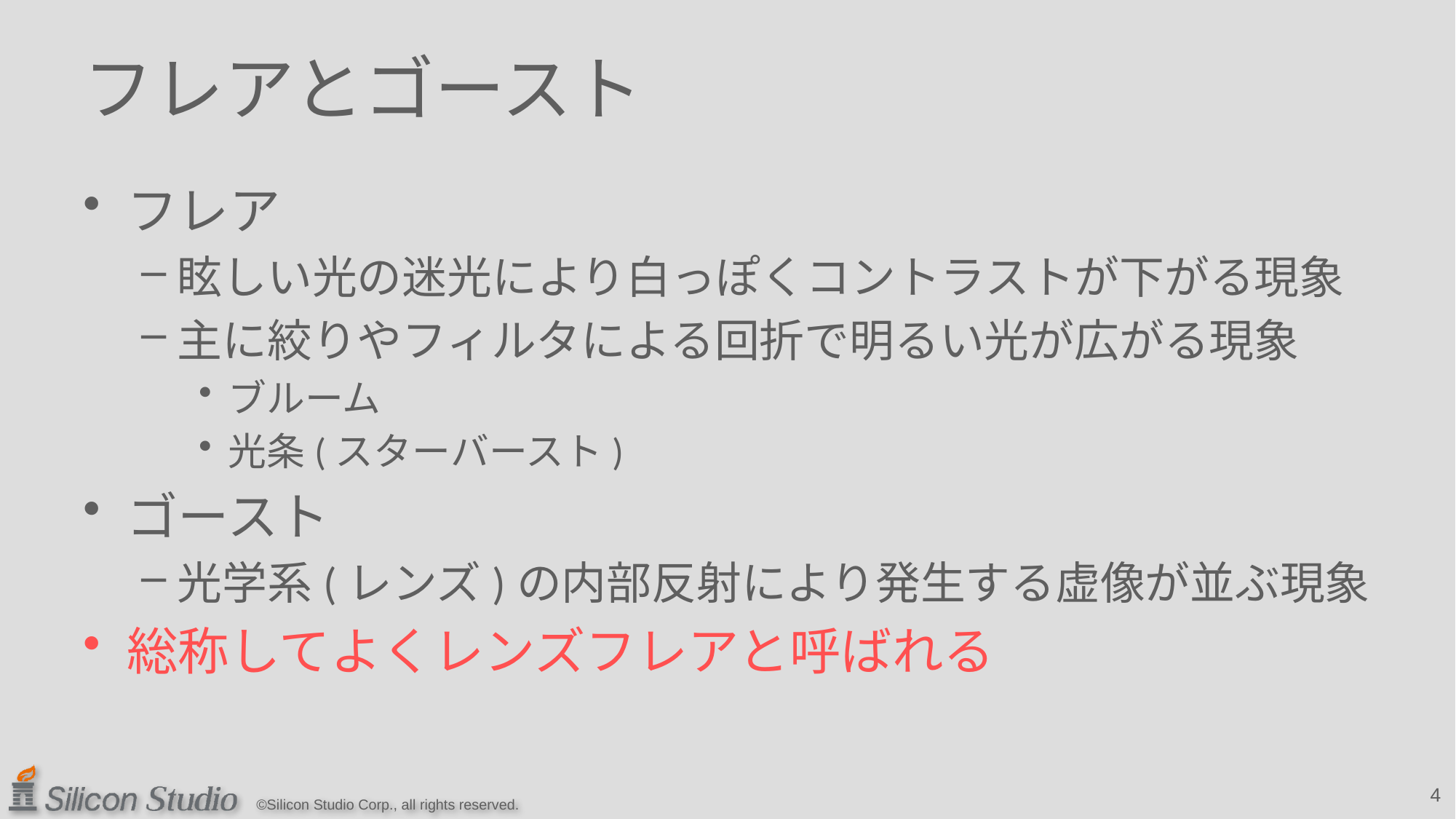

# フレアとゴースト
フレア
眩しい光の迷光により白っぽくコントラストが下がる現象
主に絞りやフィルタによる回折で明るい光が広がる現象
ブルーム
光条(スターバースト)
ゴースト
光学系(レンズ)の内部反射により発生する虚像が並ぶ現象
総称してよくレンズフレアと呼ばれる
4